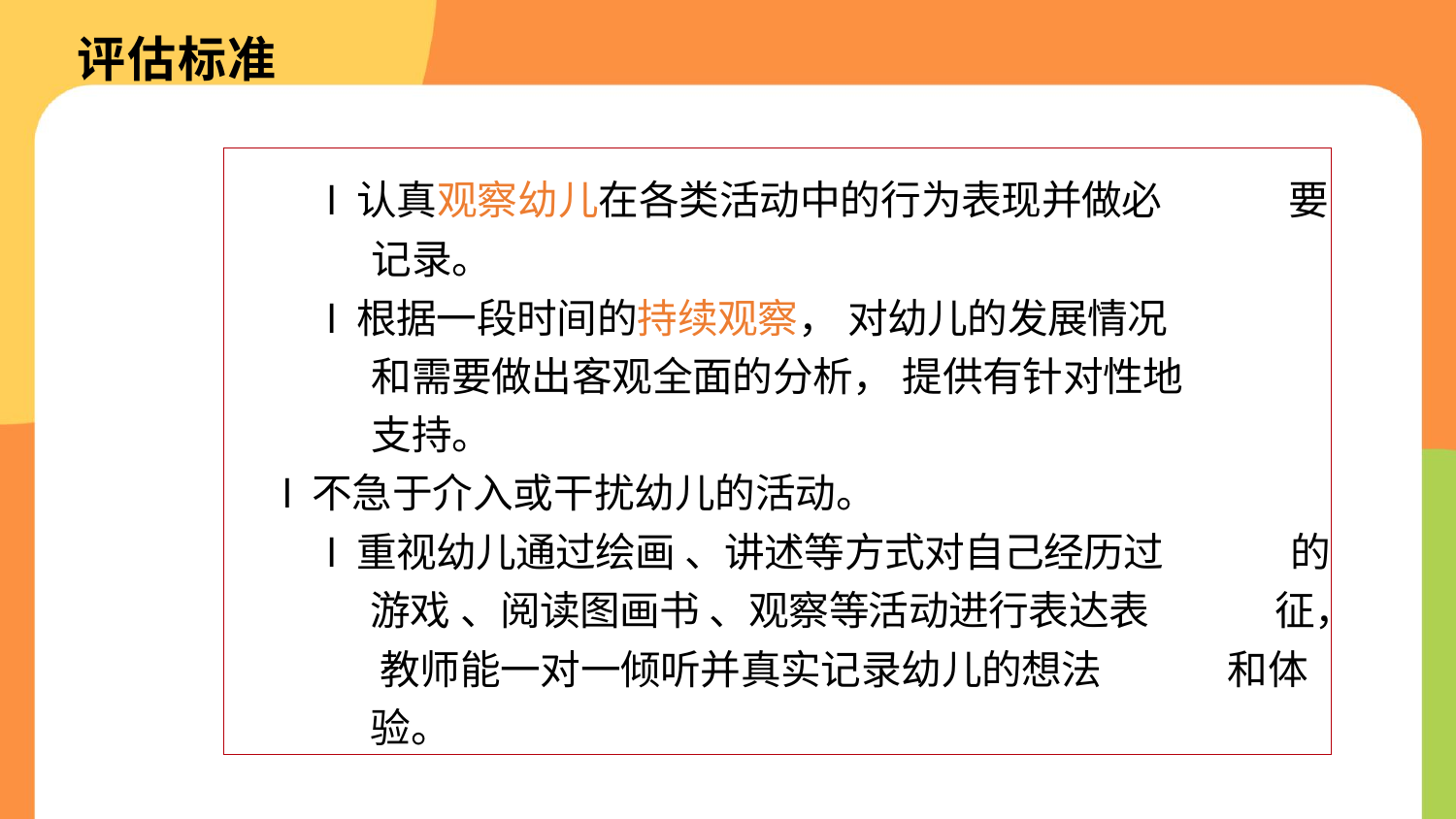

评估标准
| l 认真观察幼儿在各类活动中的行为表现并做必 要记录。 l 根据一段时间的持续观察， 对幼儿的发展情况 和需要做出客观全面的分析， 提供有针对性地 支持。 l 不急于介入或干扰幼儿的活动。 l 重视幼儿通过绘画 、讲述等方式对自己经历过 的游戏 、阅读图画书 、观察等活动进行表达表 征， 教师能一对一倾听并真实记录幼儿的想法 和体验。 |
| --- |